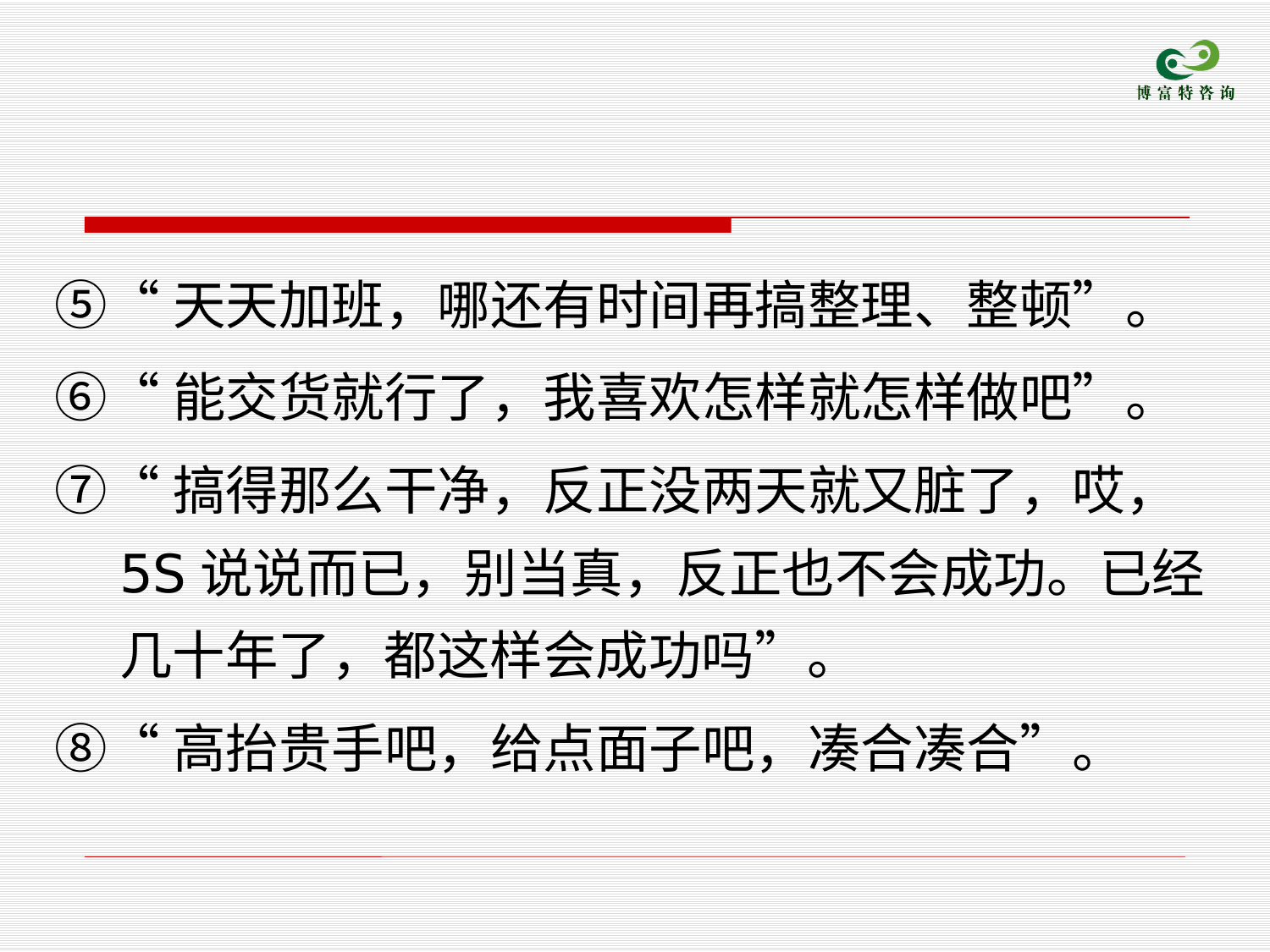

⑤“天天加班，哪还有时间再搞整理、整顿”。
⑥“能交货就行了，我喜欢怎样就怎样做吧”。
⑦“搞得那么干净，反正没两天就又脏了，哎，5S说说而已，别当真，反正也不会成功。已经几十年了，都这样会成功吗”。
⑧“高抬贵手吧，给点面子吧，凑合凑合”。
408